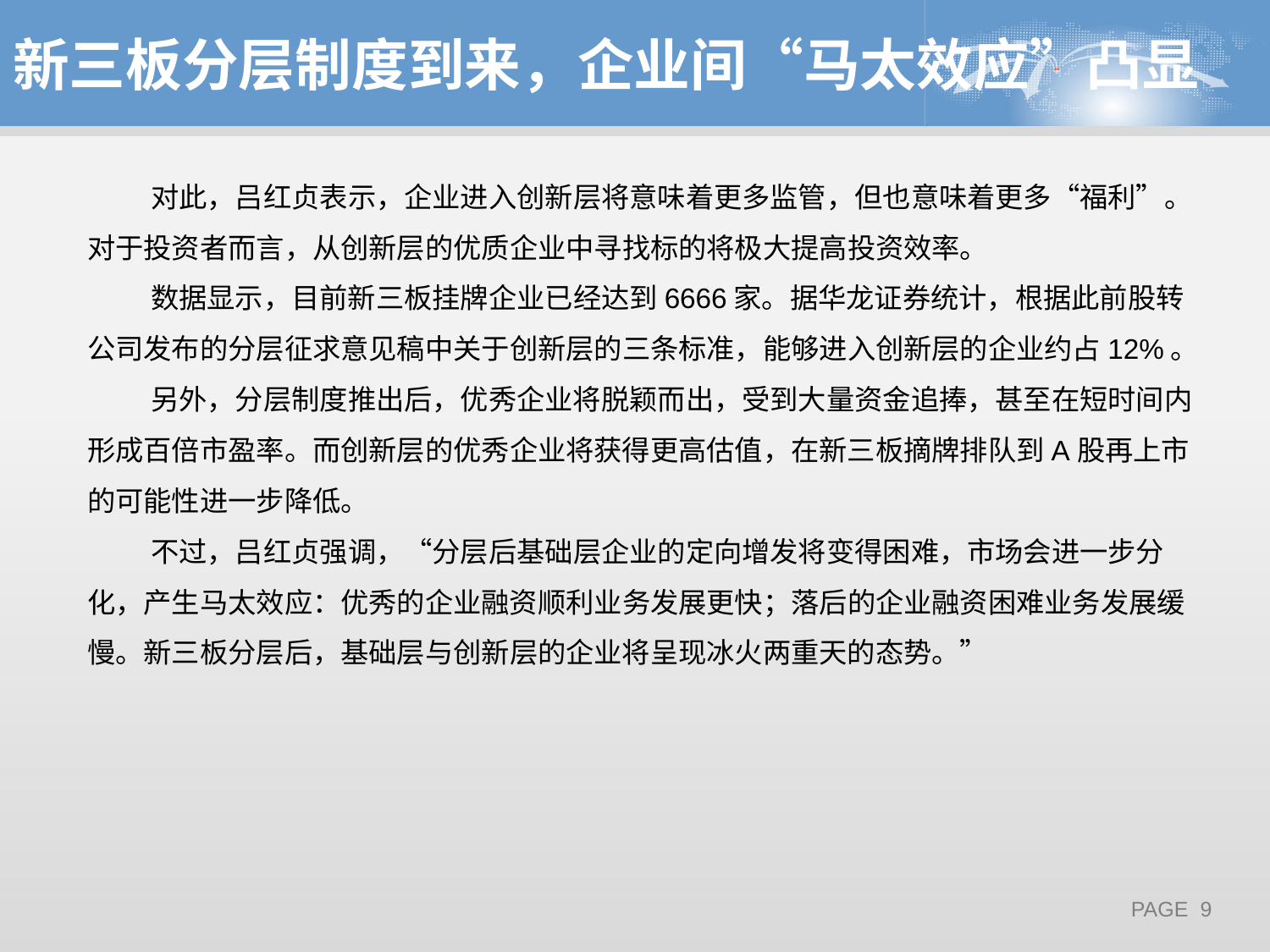

新三板分层制度到来，企业间“马太效应”凸显
对此，吕红贞表示，企业进入创新层将意味着更多监管，但也意味着更多“福利”。对于投资者而言，从创新层的优质企业中寻找标的将极大提高投资效率。
数据显示，目前新三板挂牌企业已经达到6666家。据华龙证券统计，根据此前股转公司发布的分层征求意见稿中关于创新层的三条标准，能够进入创新层的企业约占12%。
另外，分层制度推出后，优秀企业将脱颖而出，受到大量资金追捧，甚至在短时间内形成百倍市盈率。而创新层的优秀企业将获得更高估值，在新三板摘牌排队到A股再上市的可能性进一步降低。
不过，吕红贞强调，“分层后基础层企业的定向增发将变得困难，市场会进一步分化，产生马太效应：优秀的企业融资顺利业务发展更快；落后的企业融资困难业务发展缓慢。新三板分层后，基础层与创新层的企业将呈现冰火两重天的态势。”